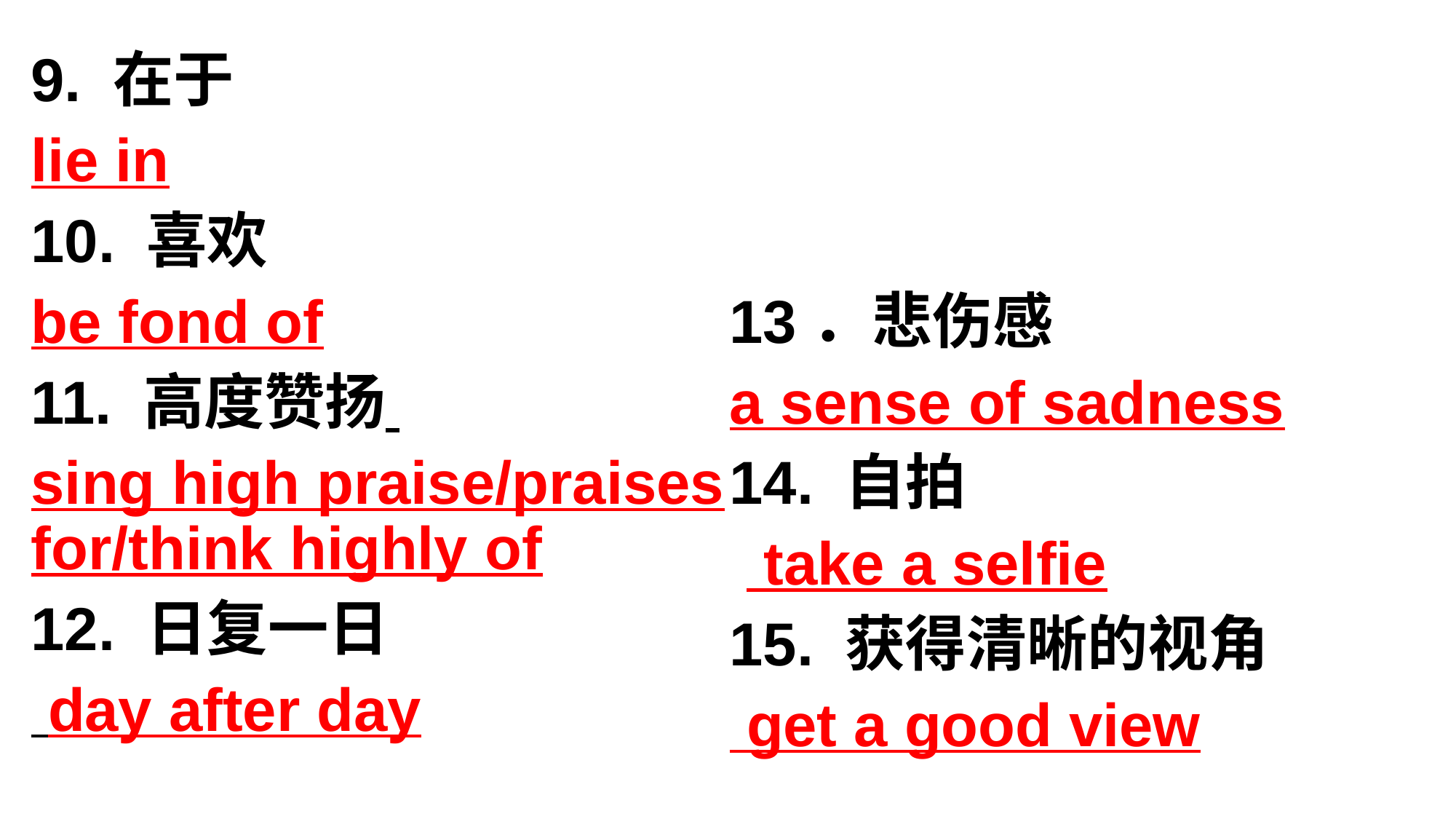

9. 在于
lie in
10. 喜欢
be fond of
11. 高度赞扬
sing high praise/praises for/think highly of
12. 日复一日
 day after day

13．悲伤感
a sense of sadness
14. 自拍
  take a selfie
15. 获得清晰的视角
 get a good view

#